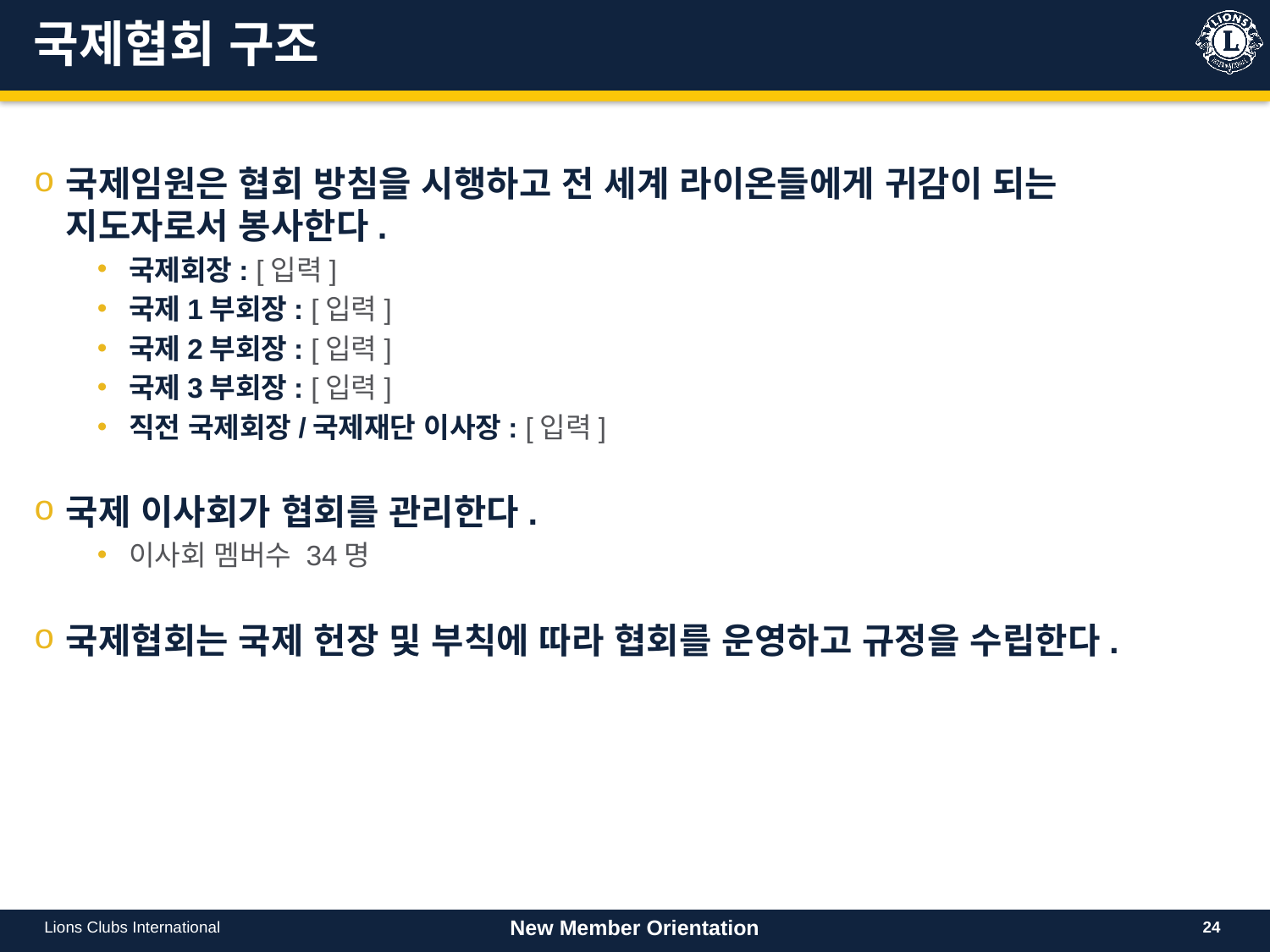

# 국제협회 구조
국제임원은 협회 방침을 시행하고 전 세계 라이온들에게 귀감이 되는 지도자로서 봉사한다.
국제회장: [입력]
국제1부회장: [입력]
국제2부회장: [입력]
국제3부회장: [입력]
직전 국제회장/국제재단 이사장: [입력]

국제 이사회가 협회를 관리한다.
이사회 멤버수 34명

국제협회는 국제 헌장 및 부칙에 따라 협회를 운영하고 규정을 수립한다.